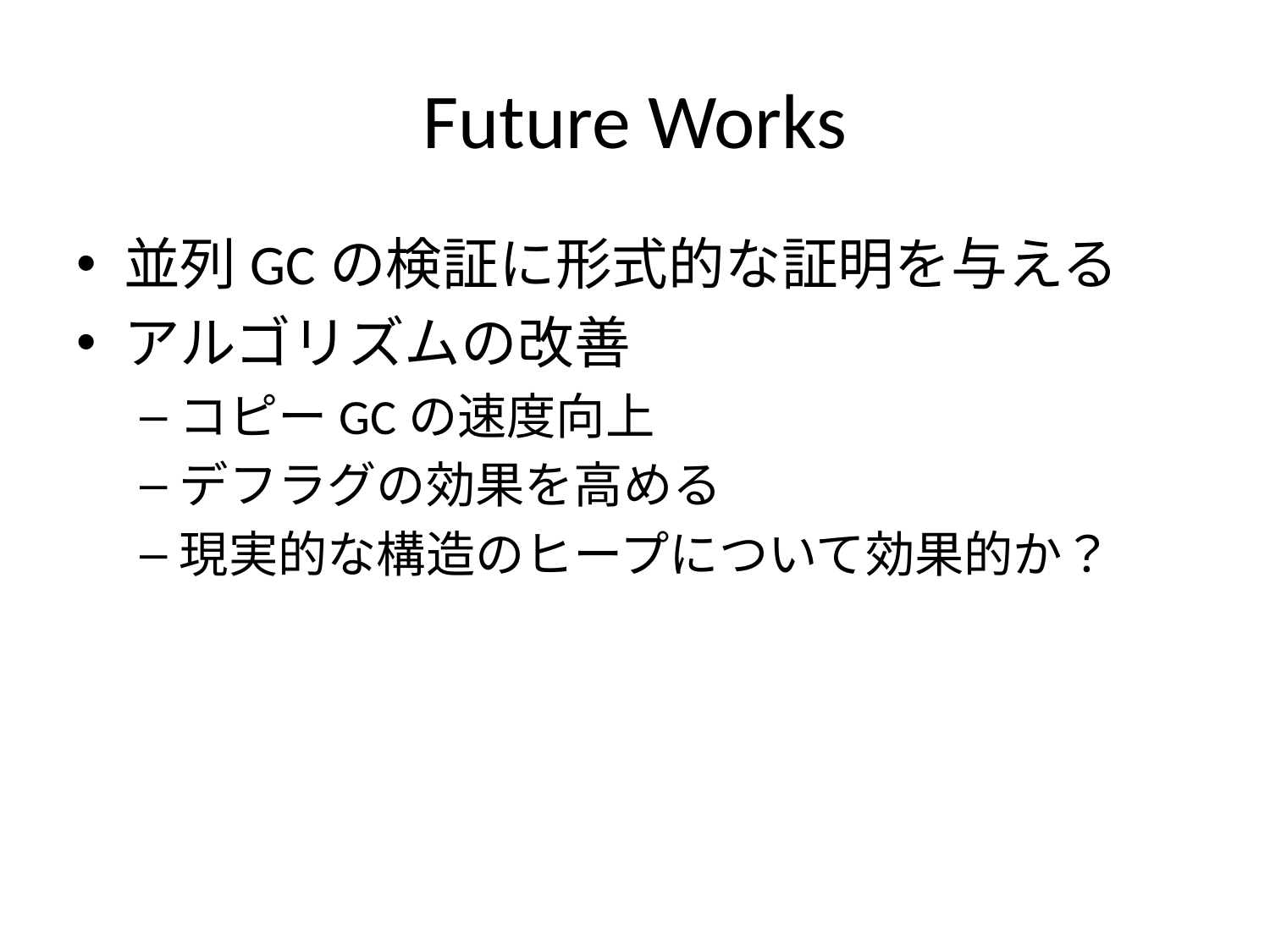

# Future Works
並列GCの検証に形式的な証明を与える
アルゴリズムの改善
コピーGCの速度向上
デフラグの効果を高める
現実的な構造のヒープについて効果的か？